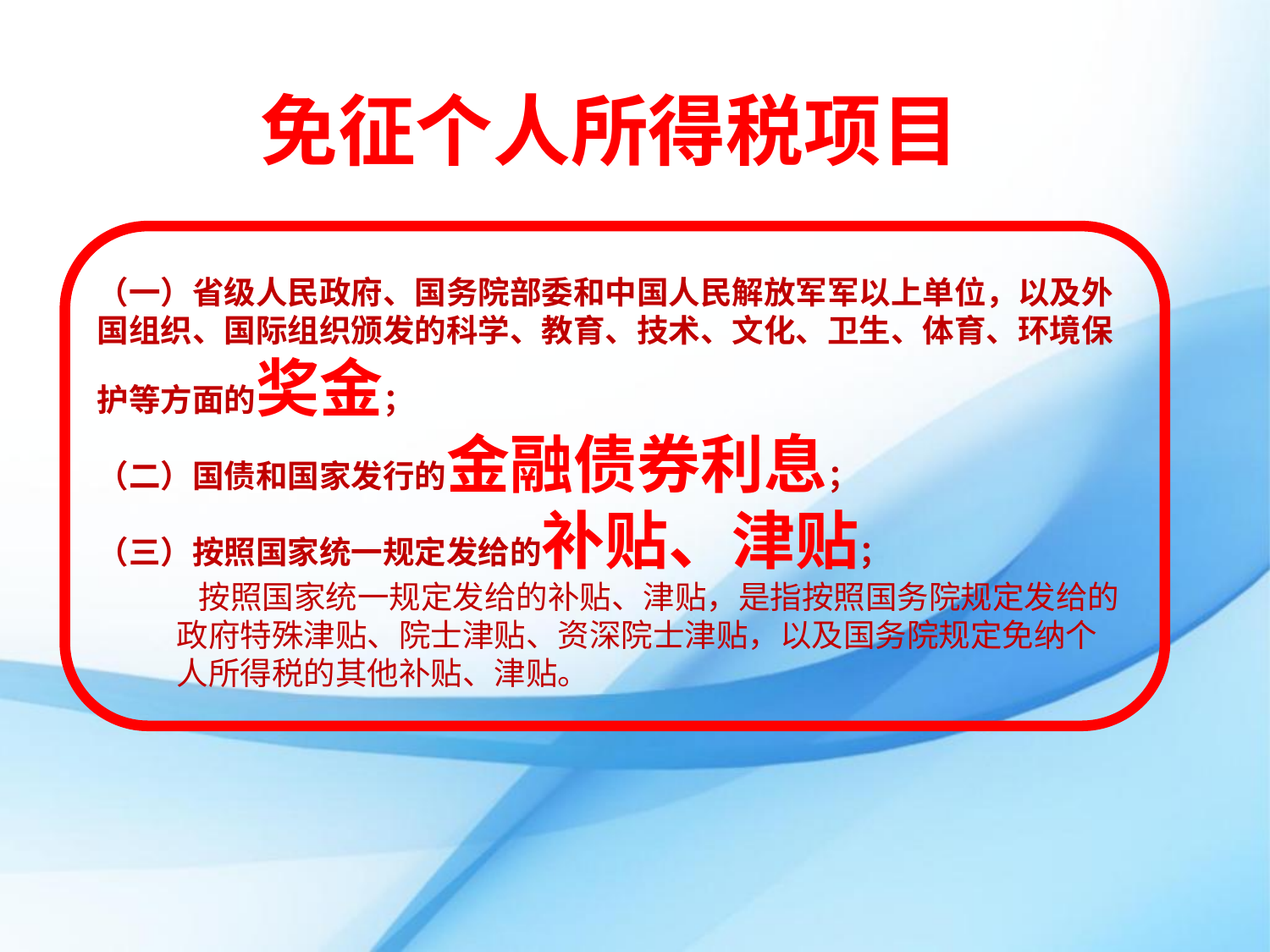

免征个人所得税项目

（一）省级人民政府、国务院部委和中国人民解放军军以上单位，以及外国组织、国际组织颁发的科学、教育、技术、文化、卫生、体育、环境保护等方面的奖金；
（二）国债和国家发行的金融债券利息；
（三）按照国家统一规定发给的补贴、津贴；
             按照国家统一规定发给的补贴、津贴，是指按照国务院规定发给的
          政府特殊津贴、院士津贴、资深院士津贴，以及国务院规定免纳个
          人所得税的其他补贴、津贴。